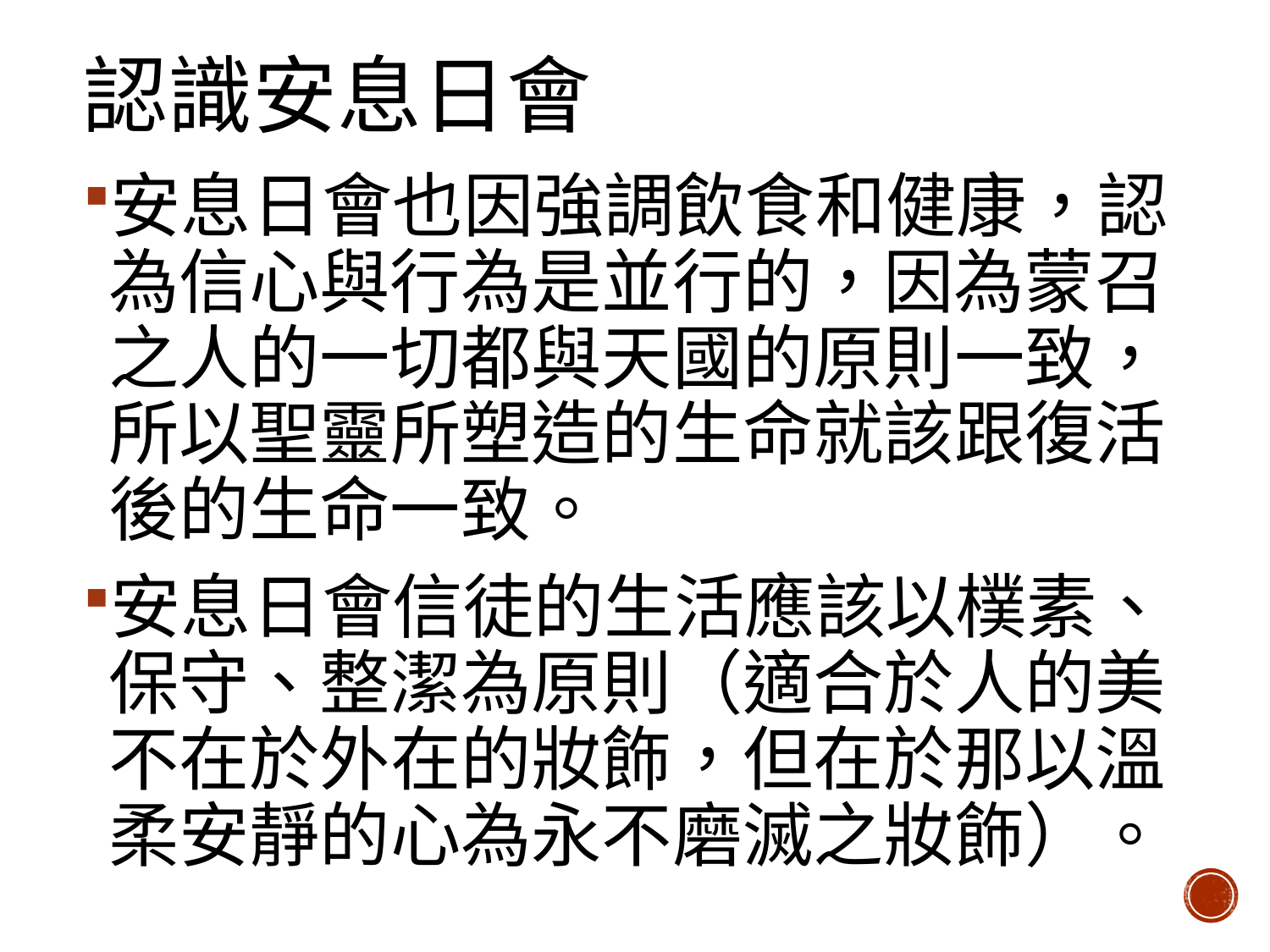

# 認識安息日會
安息日會也因強調飲食和健康，認為信心與行為是並行的，因為蒙召之人的一切都與天國的原則一致，所以聖靈所塑造的生命就該跟復活後的生命一致。
安息日會信徒的生活應該以樸素、保守、整潔為原則（適合於人的美不在於外在的妝飾，但在於那以溫柔安靜的心為永不磨滅之妝飾）。